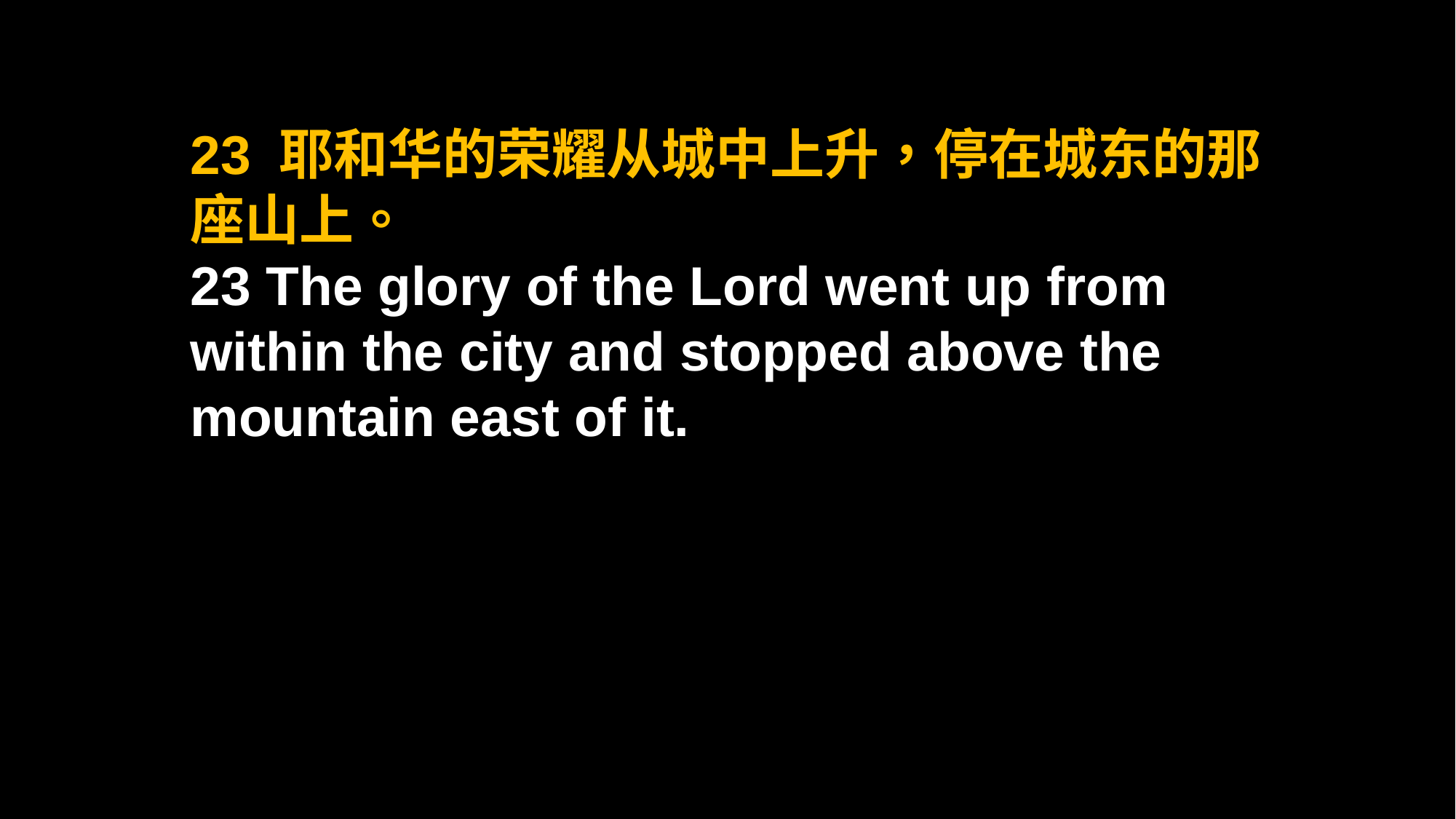

23 耶和华的荣耀从城中上升，停在城东的那座山上。
23 The glory of the Lord went up from within the city and stopped above the mountain east of it.